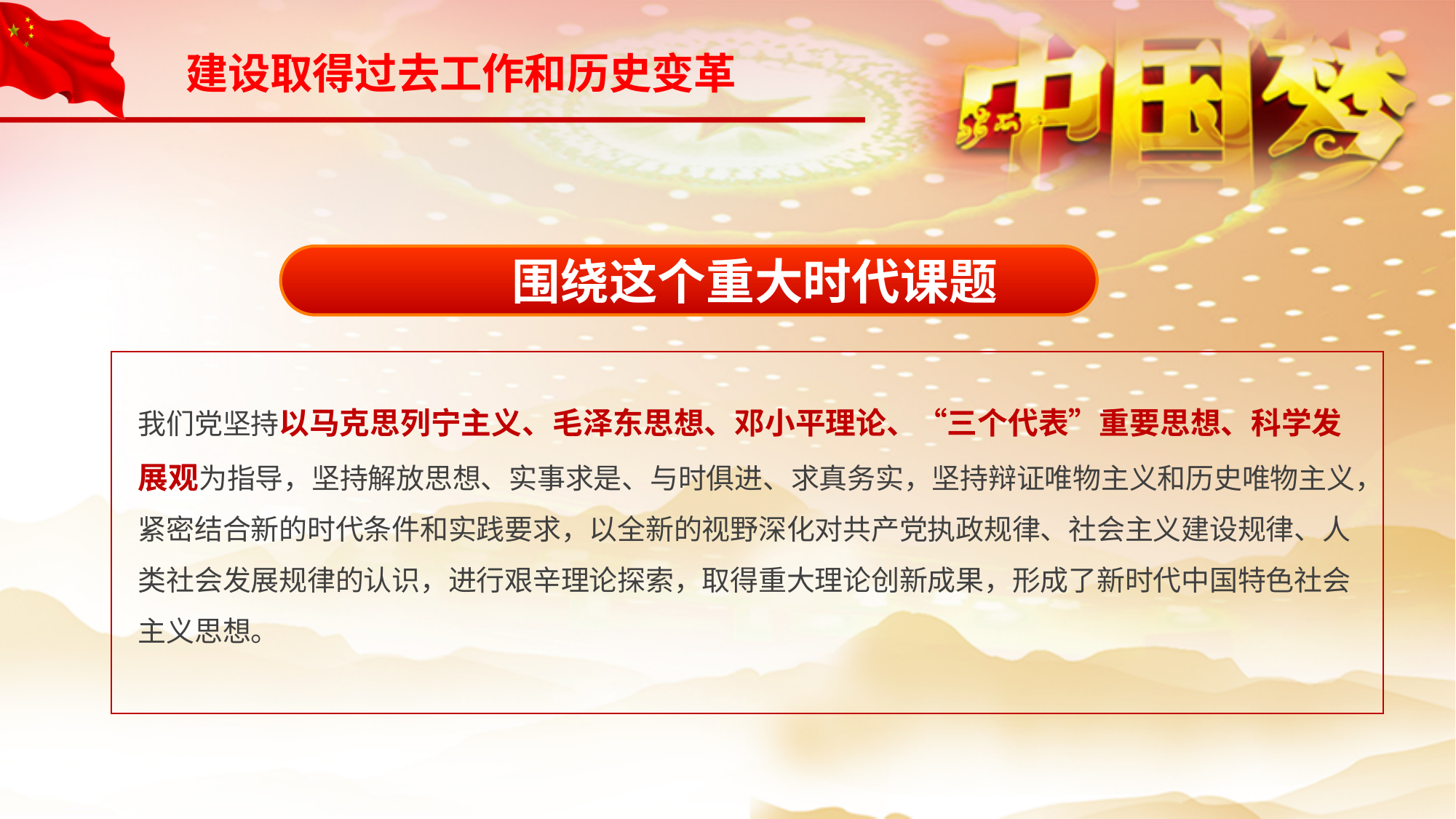

建设取得过去工作和历史变革
围绕这个重大时代课题

我们党坚持以马克思列宁主义、毛泽东思想、邓小平理论、“三个代表”重要思想、科学发展观为指导，坚持解放思想、实事求是、与时俱进、求真务实，坚持辩证唯物主义和历史唯物主义，紧密结合新的时代条件和实践要求，以全新的视野深化对共产党执政规律、社会主义建设规律、人类社会发展规律的认识，进行艰辛理论探索，取得重大理论创新成果，形成了新时代中国特色社会主义思想。